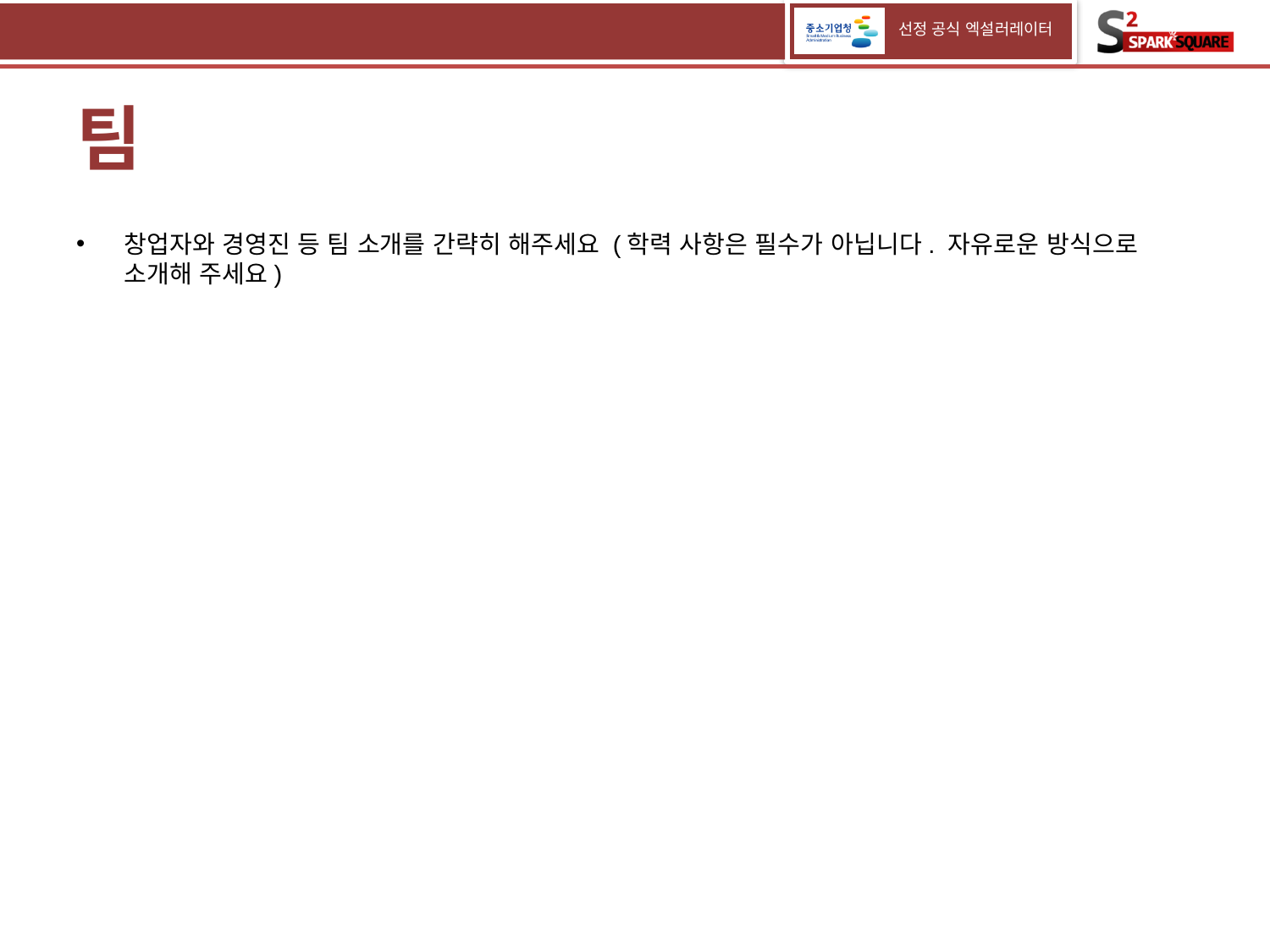

# 팀
창업자와 경영진 등 팀 소개를 간략히 해주세요 (학력 사항은 필수가 아닙니다. 자유로운 방식으로 소개해 주세요)